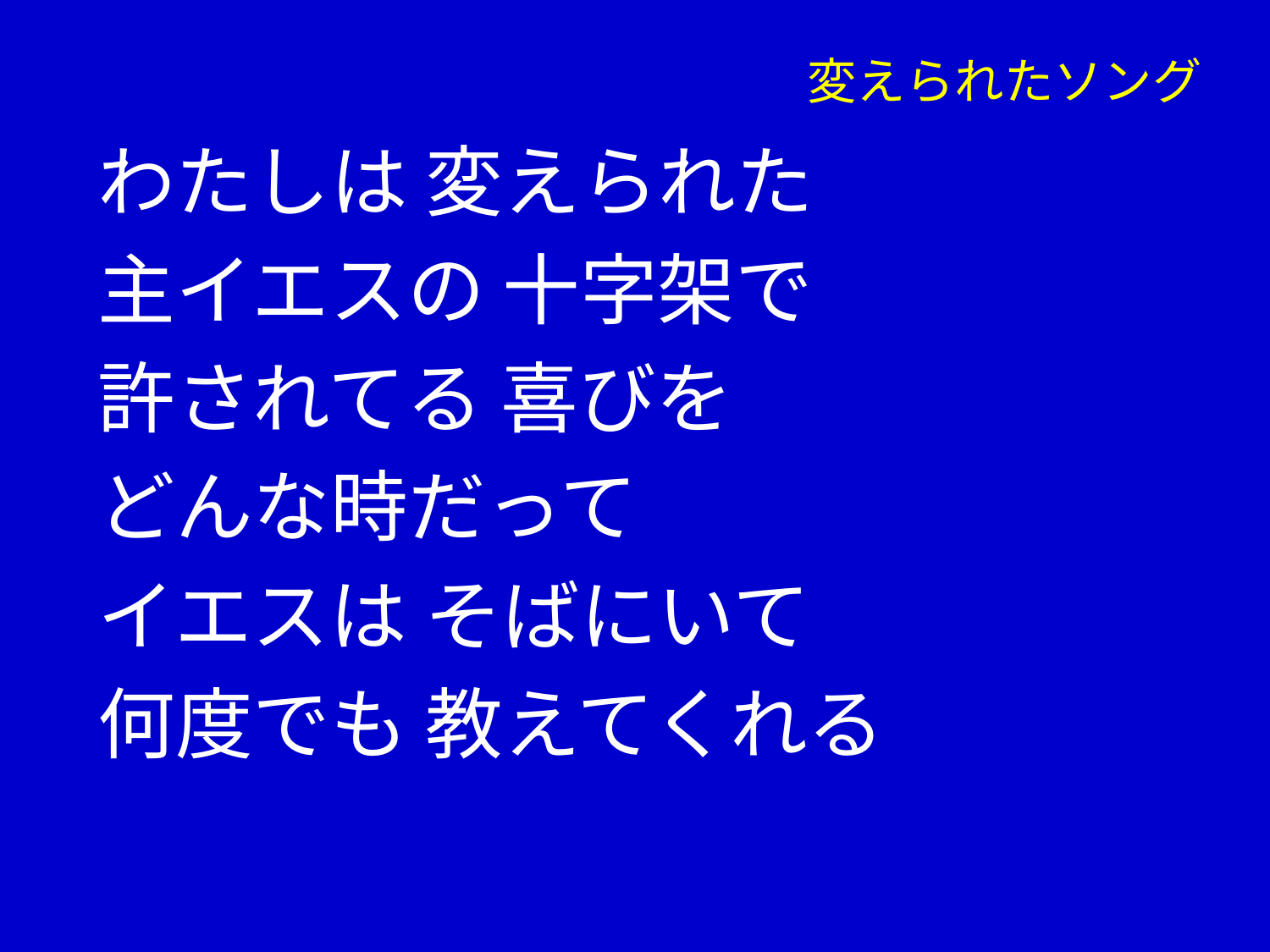

# 変えられたソング
わたしは 変えられた
主イエスの 十字架で
許されてる 喜びを
どんな時だって
イエスは そばにいて
何度でも 教えてくれる